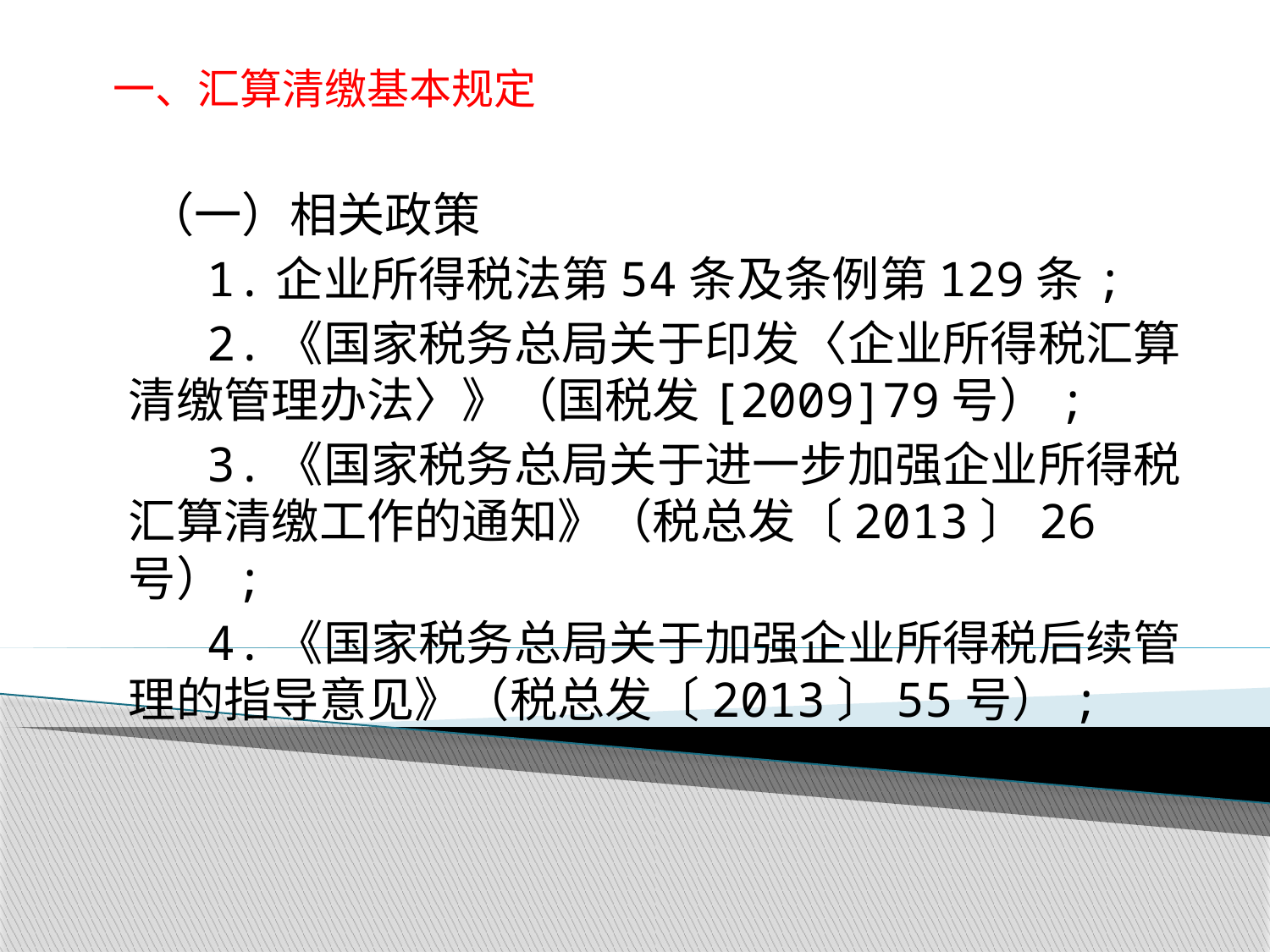

一、汇算清缴基本规定

    （一）相关政策
    1.企业所得税法第54条及条例第129条;
    2.《国家税务总局关于印发〈企业所得税汇算清缴管理办法〉》（国税发[2009]79号）;
    3.《国家税务总局关于进一步加强企业所得税汇算清缴工作的通知》（税总发〔2013〕26号）;
    4.《国家税务总局关于加强企业所得税后续管理的指导意见》（税总发〔2013〕55号）;